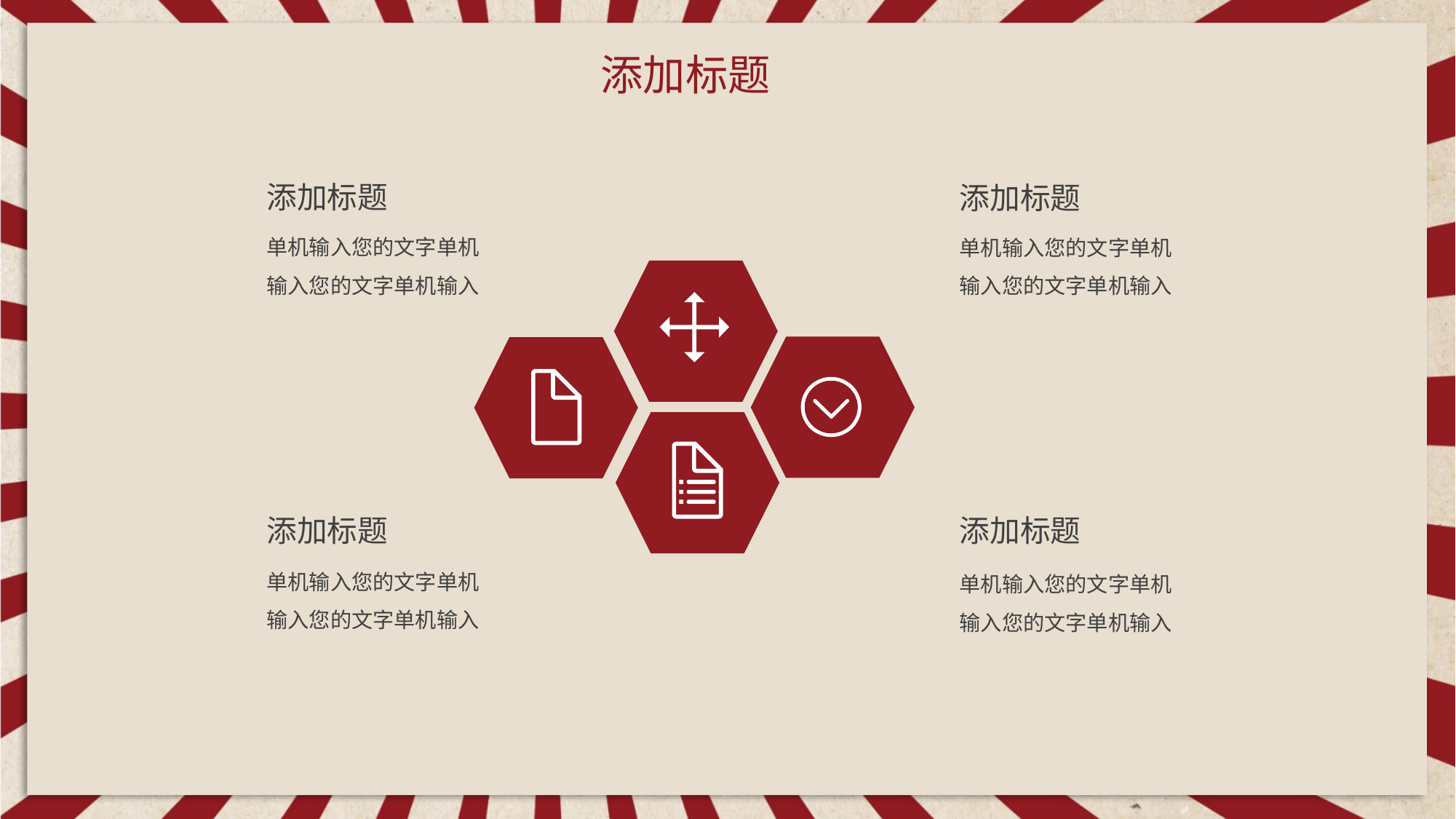

添加标题
添加标题
单机输入您的文字单机输入您的文字单机输入
单机输入您的文字单机输入您的文字单机输入

添加标题
添加标题
单机输入您的文字单机输入您的文字单机输入

单机输入您的文字单机输入您的文字单机输入